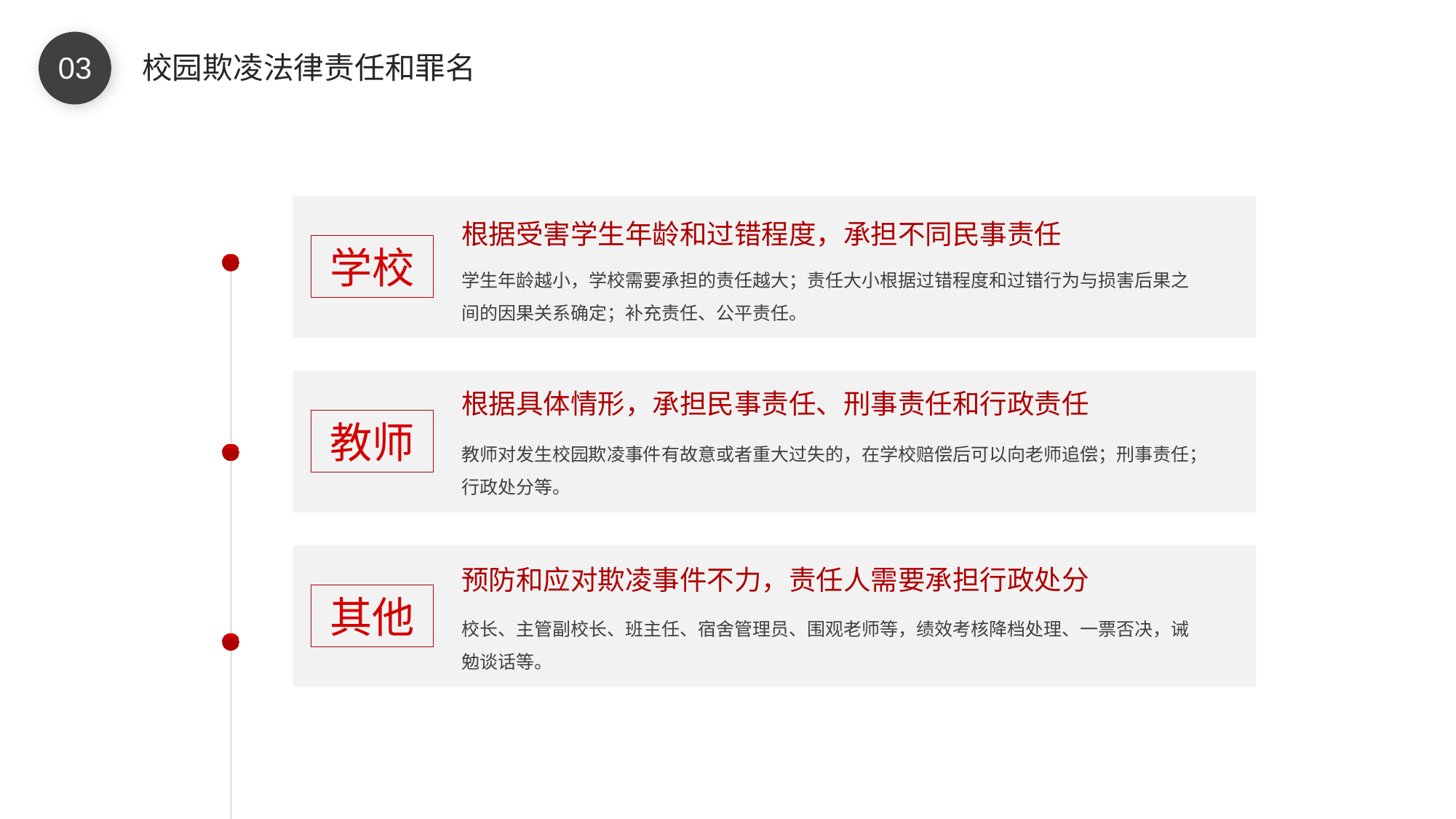

BY YUSHEN

03
校园欺凌法律责任和罪名

根据受害学生年龄和过错程度，承担不同民事责任
学校
学生年龄越小，学校需要承担的责任越大；责任大小根据过错程度和过错行为与损害后果之间的因果关系确定；补充责任、公平责任。

根据具体情形，承担民事责任、刑事责任和行政责任
教师
教师对发生校园欺凌事件有故意或者重大过失的，在学校赔偿后可以向老师追偿；刑事责任；行政处分等。

预防和应对欺凌事件不力，责任人需要承担行政处分
其他
校长、主管副校长、班主任、宿舍管理员、围观老师等，绩效考核降档处理、一票否决，诫勉谈话等。